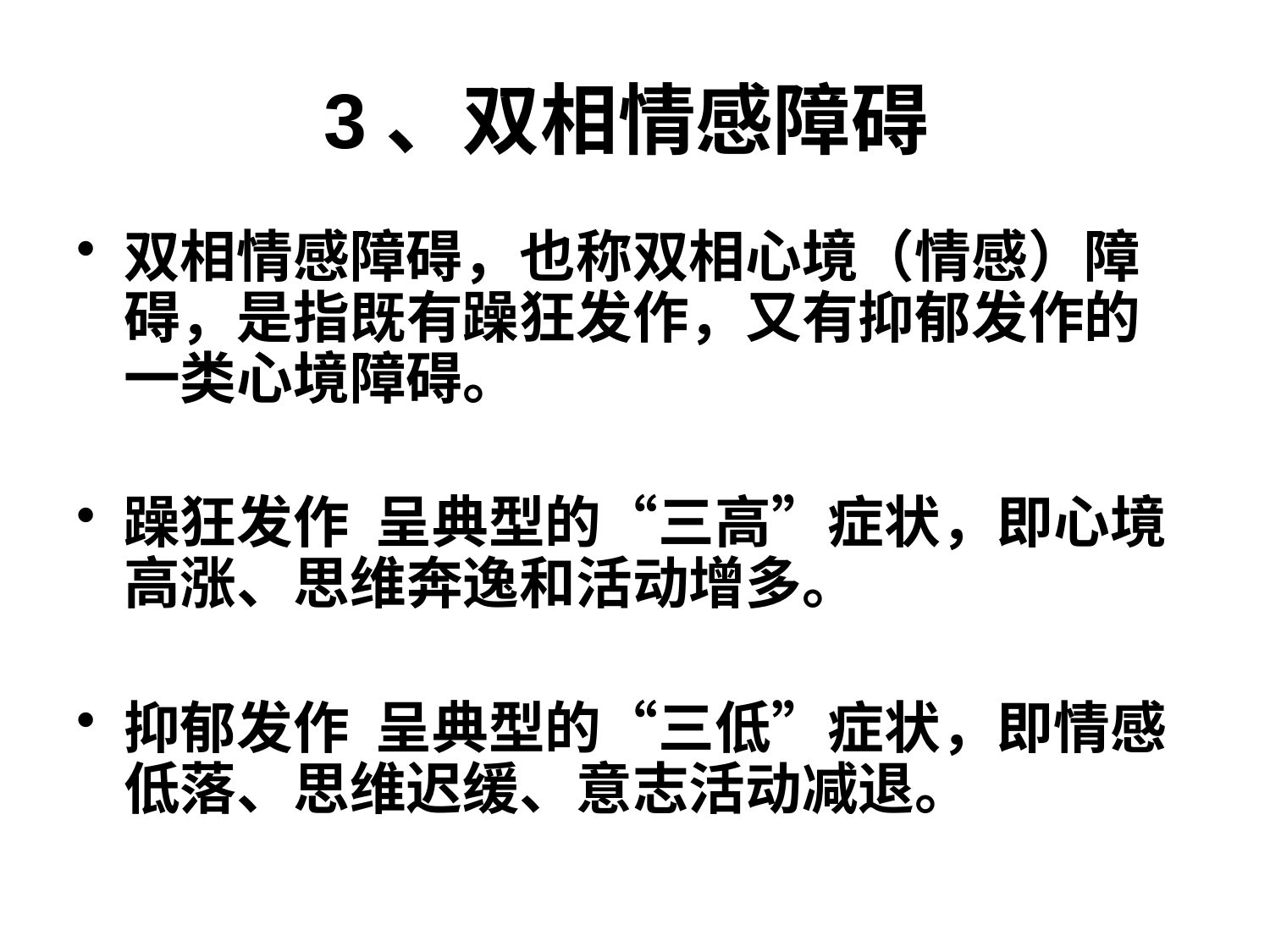

# 3、双相情感障碍
双相情感障碍，也称双相心境（情感）障碍，是指既有躁狂发作，又有抑郁发作的一类心境障碍。

躁狂发作  呈典型的“三高”症状，即心境高涨、思维奔逸和活动增多。

抑郁发作  呈典型的“三低”症状，即情感低落、思维迟缓、意志活动减退。